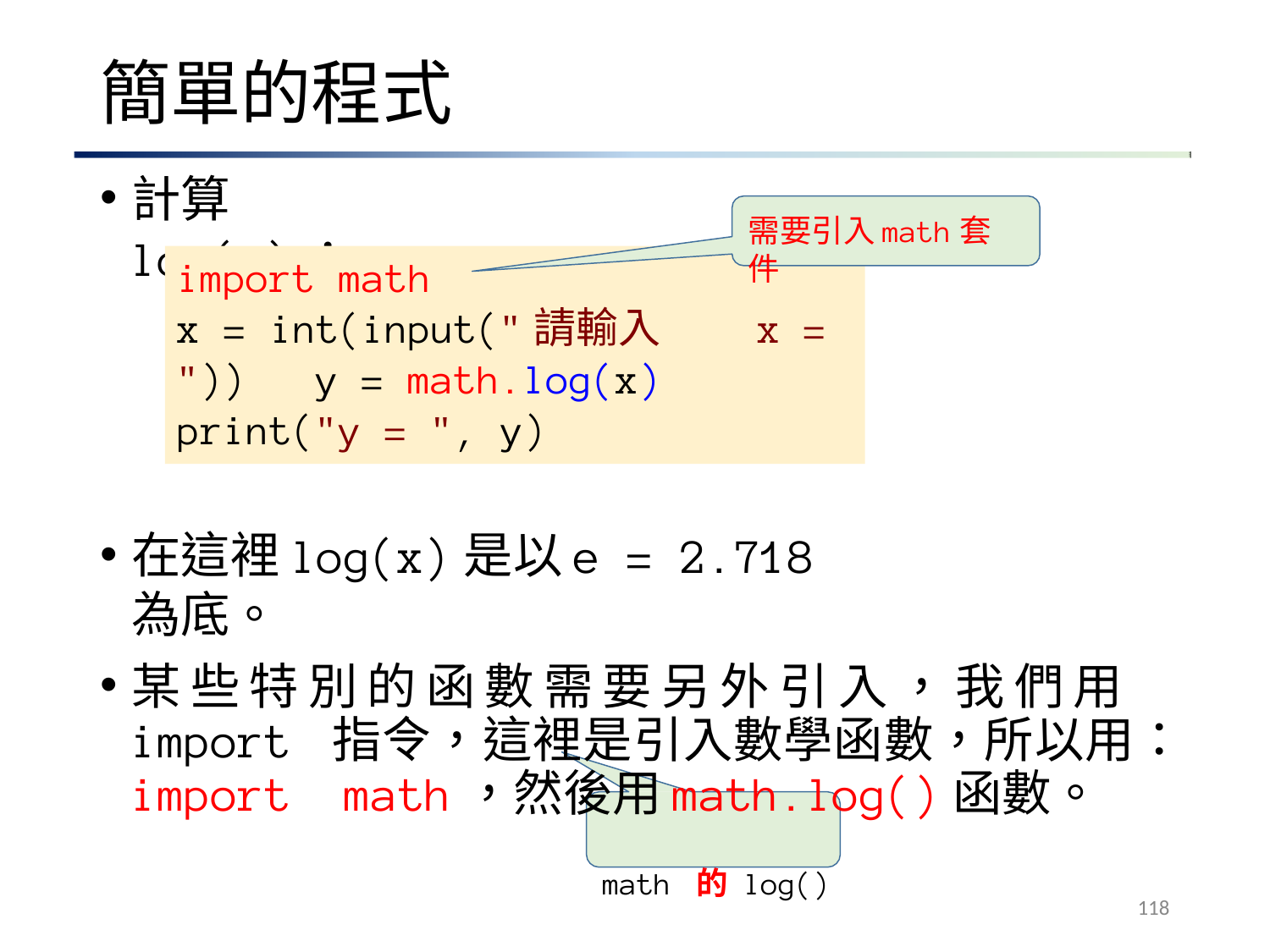

# 簡單的程式
計算log(x)：

需要引入math套件

import math
x = int(input("請輸入	x = "))   y = math.log(x)
print("y = ", y)

在這裡log(x)是以e = 2.718為底。
某些特別的函數需要另外引入，我們用import 指令，這裡是引入數學函數，所以用：import  math，然後用math.log()函數。

math 的 log()

118